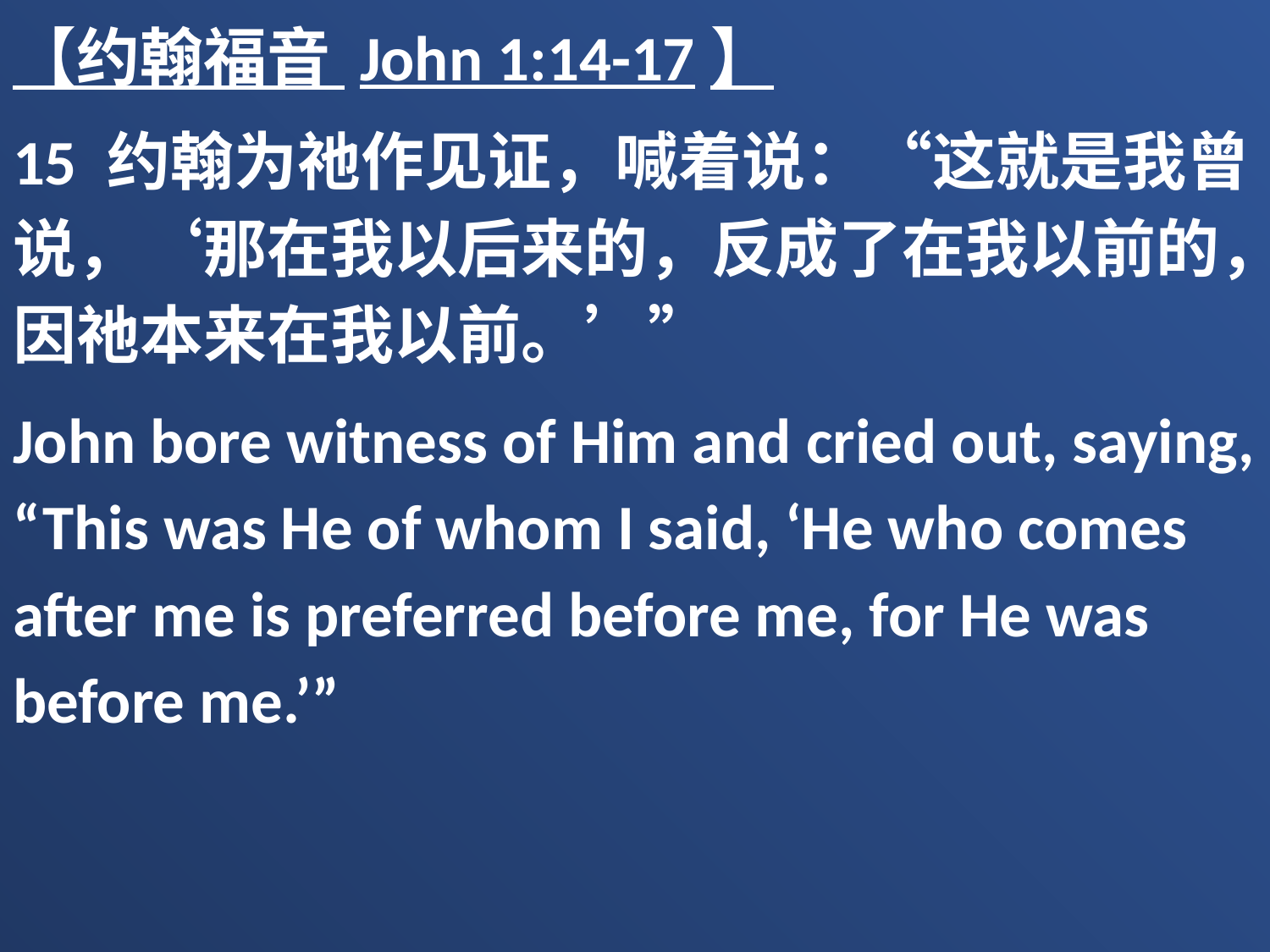

【约翰福音 John 1:14-17】
15 约翰为祂作见证，喊着说：“这就是我曾说，‘那在我以后来的，反成了在我以前的，因祂本来在我以前。’”
John bore witness of Him and cried out, saying, “This was He of whom I said, ‘He who comes after me is preferred before me, for He was before me.’”